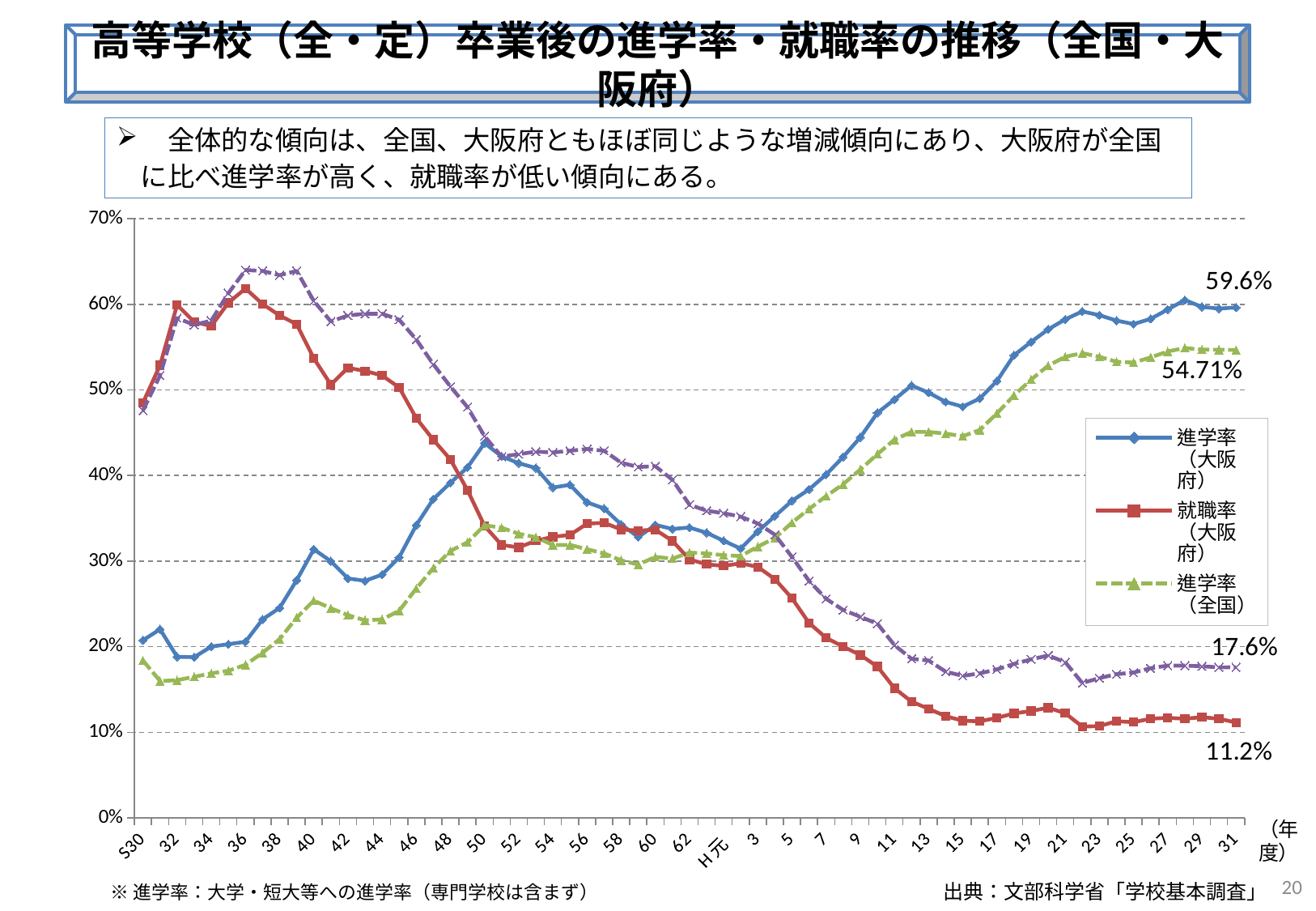

高等学校（全・定）卒業後の進学率・就職率の推移（全国・大阪府）
　全体的な傾向は、全国、大阪府ともほぼ同じような増減傾向にあり、大阪府が全国に比べ進学率が高く、就職率が低い傾向にある。

### Chart

| Category | 進学率
（大阪府） | 就職率
（大阪府） | 進学率
（全国） | 就職率
（全国） |
|---|---|---|---|---|
| S30 | 0.2075802679140974 | 0.4850361471401234 | 0.184 | 0.47600000000000003 |
| 31 | 0.2204638472032742 | 0.5288850303857126 | 0.16 | 0.517 |
| 32 | 0.1883568867327568 | 0.5993461295085425 | 0.161 | 0.584 |
| 33 | 0.18790079757280437 | 0.5794929551566415 | 0.165 | 0.5760000000000001 |
| 34 | 0.2003189401373896 | 0.5746033693163232 | 0.16899999999999998 | 0.581 |
| 35 | 0.20304505400795908 | 0.6018689596361569 | 0.172 | 0.613 |
| 36 | 0.20597942147155895 | 0.6185030267732655 | 0.179 | 0.64 |
| 37 | 0.23193027210884354 | 0.6004055468341183 | 0.193 | 0.639 |
| 38 | 0.2454402875922956 | 0.5869913828043773 | 0.209 | 0.634 |
| 39 | 0.27772700178819787 | 0.5767732962447845 | 0.23399999999999999 | 0.639 |
| 40 | 0.31391809828782435 | 0.5369769353931368 | 0.254 | 0.604 |
| 41 | 0.2999524065720316 | 0.5063009560071183 | 0.245 | 0.58 |
| 42 | 0.27982707769383053 | 0.5258171387014666 | 0.237 | 0.5870000000000001 |
| 43 | 0.2770826110253097 | 0.5221525304419999 | 0.231 | 0.589 |
| 44 | 0.2842583936382628 | 0.5168796094318063 | 0.23199999999999998 | 0.589 |
| 45 | 0.3044940796555436 | 0.5028500831783932 | 0.242 | 0.5820000000000001 |
| 46 | 0.34194790458097996 | 0.46713755689569436 | 0.268 | 0.5589999999999999 |
| 47 | 0.3725064707574054 | 0.44177625558838135 | 0.292 | 0.53 |
| 48 | 0.3915212614708543 | 0.41885743828357247 | 0.312 | 0.504 |
| 49 | 0.40952064170302044 | 0.38305167142144386 | 0.322 | 0.48 |
| 50 | 0.4378794062133347 | 0.34124878845074735 | 0.342 | 0.446 |
| 51 | 0.42251563585823493 | 0.3189588729547034 | 0.33899999999999997 | 0.42200000000000004 |
| 52 | 0.414465945522061 | 0.3161657863782088 | 0.332 | 0.425 |
| 53 | 0.4088351858600583 | 0.32382015306122447 | 0.32799999999999996 | 0.428 |
| 54 | 0.3859961512088301 | 0.3285186577893782 | 0.319 | 0.42700000000000005 |
| 55 | 0.38920033507313617 | 0.33063771291105526 | 0.319 | 0.429 |
| 56 | 0.36871631947237193 | 0.34375251347221103 | 0.314 | 0.431 |
| 57 | 0.3615555707972839 | 0.34484954781058014 | 0.309 | 0.429 |
| 58 | 0.3428740497974418 | 0.336911102007374 | 0.301 | 0.415 |
| 59 | 0.32822626569406405 | 0.3358461913930092 | 0.29600000000000004 | 0.41 |
| 60 | 0.3423906613558386 | 0.33671175612256976 | 0.305 | 0.41100000000000003 |
| 61 | 0.33763461883115825 | 0.32372875832966747 | 0.303 | 0.395 |
| 62 | 0.3393010509220943 | 0.3020112743796749 | 0.31 | 0.366 |
| 63 | 0.33320569825504615 | 0.29639990935304644 | 0.309 | 0.359 |
| H元 | 0.3238036189951318 | 0.29447965463396714 | 0.307 | 0.35600000000000004 |
| 2 | 0.3146786552686362 | 0.2975299345942035 | 0.306 | 0.35200000000000004 |
| 3 | 0.33470047136755604 | 0.29325110834077145 | 0.317 | 0.344 |
| 4 | 0.3526310606806596 | 0.27910376536710624 | 0.327 | 0.331 |
| 5 | 0.3704890334098444 | 0.2566947207345065 | 0.345 | 0.305 |
| 6 | 0.38385331048231963 | 0.22786016578643628 | 0.361 | 0.27699999999999997 |
| 7 | 0.40124660589151917 | 0.21043006037080927 | 0.376 | 0.256 |
| 8 | 0.42172627563185505 | 0.2002479732951836 | 0.39 | 0.243 |
| 9 | 0.444617880835507 | 0.19039208034669022 | 0.40700000000000003 | 0.235 |
| 10 | 0.47321802819387154 | 0.17699485980277527 | 0.425 | 0.22699999999999998 |
| 11 | 0.4888971347070351 | 0.15160194343626435 | 0.442 | 0.20199999999999999 |
| 12 | 0.5051723304490743 | 0.13603954174119012 | 0.451 | 0.18600000000000003 |
| 13 | 0.49690017492295063 | 0.12759855777812154 | 0.451 | 0.184 |
| 14 | 0.48607728179581644 | 0.11899487154379995 | 0.449 | 0.171 |
| 15 | 0.48054216181328063 | 0.1136337750104408 | 0.446 | 0.166 |
| 16 | 0.4900251994960101 | 0.1129777404451911 | 0.4533089110161054 | 0.16899999999999998 |
| 17 | 0.510545922332699 | 0.11699675716238309 | 0.4726445272017227 | 0.17357233365371505 |
| 18 | 0.5405217873993894 | 0.12224535109630864 | 0.4936105589161242 | 0.18 |
| 19 | 0.556114562 | 0.12497540680000001 | 0.51204149 | 0.1853274 |
| 20 | 0.5707880133 | 0.1288790233 | 0.52840089 | 0.18984901 |
| 21 | 0.5824170899 | 0.1223782492 | 0.5387807800000001 | 0.18199178 |
| 22 | 0.5917126583 | 0.10680872409999999 | 0.54303831 | 0.15776674 |
| 23 | 0.5873221030258641 | 0.10739926309999999 | 0.53863639 | 0.16345505 |
| 24 | 0.581 | 0.113 | 0.533 | 0.168 |
| 25 | 0.577 | 0.112 | 0.532 | 0.17 |
| 26 | 0.583 | 0.116 | 0.538 | 0.175 |
| 27 | 0.594 | 0.117 | 0.545 | 0.178 |
| 28 | 0.605 | 0.116 | 0.549 | 0.178 |
| 29 | 0.5970629333755174 | 0.11774631548419415 | 0.5471218286261369 | 0.17728559567975108 |
| 30 | 0.595 | 0.116 | 0.547 | 0.176 |
| 31 | 0.5963645721870809 | 0.11151444554307928 | 0.5466798446795517 | 0.17607201359149047 |
（年度）
20
出典：文部科学省「学校基本調査」
※進学率：大学・短大等への進学率（専門学校は含まず）